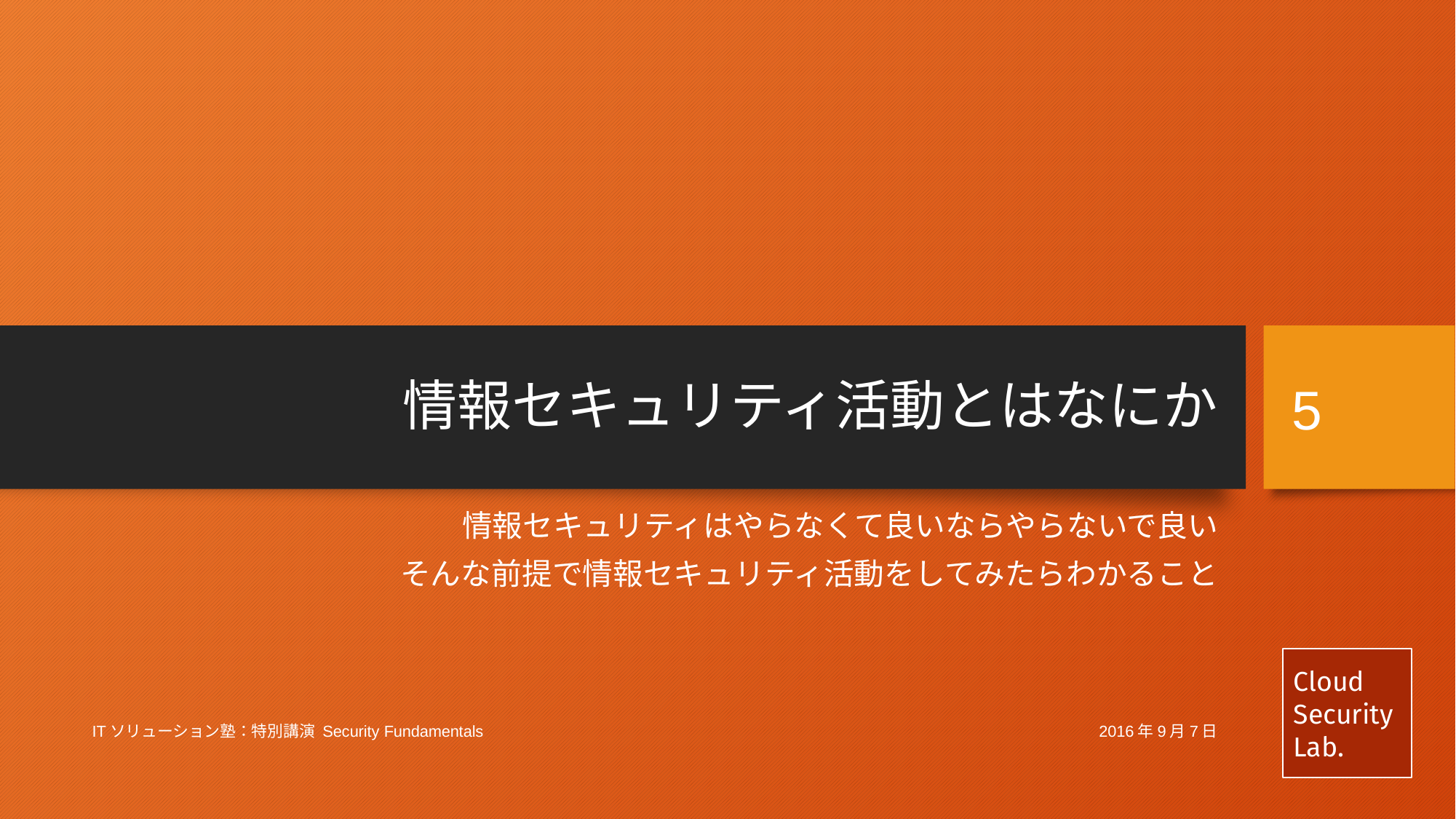

# 情報セキュリティ活動とはなにか
5
情報セキュリティはやらなくて良いならやらないで良い
そんな前提で情報セキュリティ活動をしてみたらわかること

2016年9月7日
ITソリューション塾：特別講演 Security Fundamentals